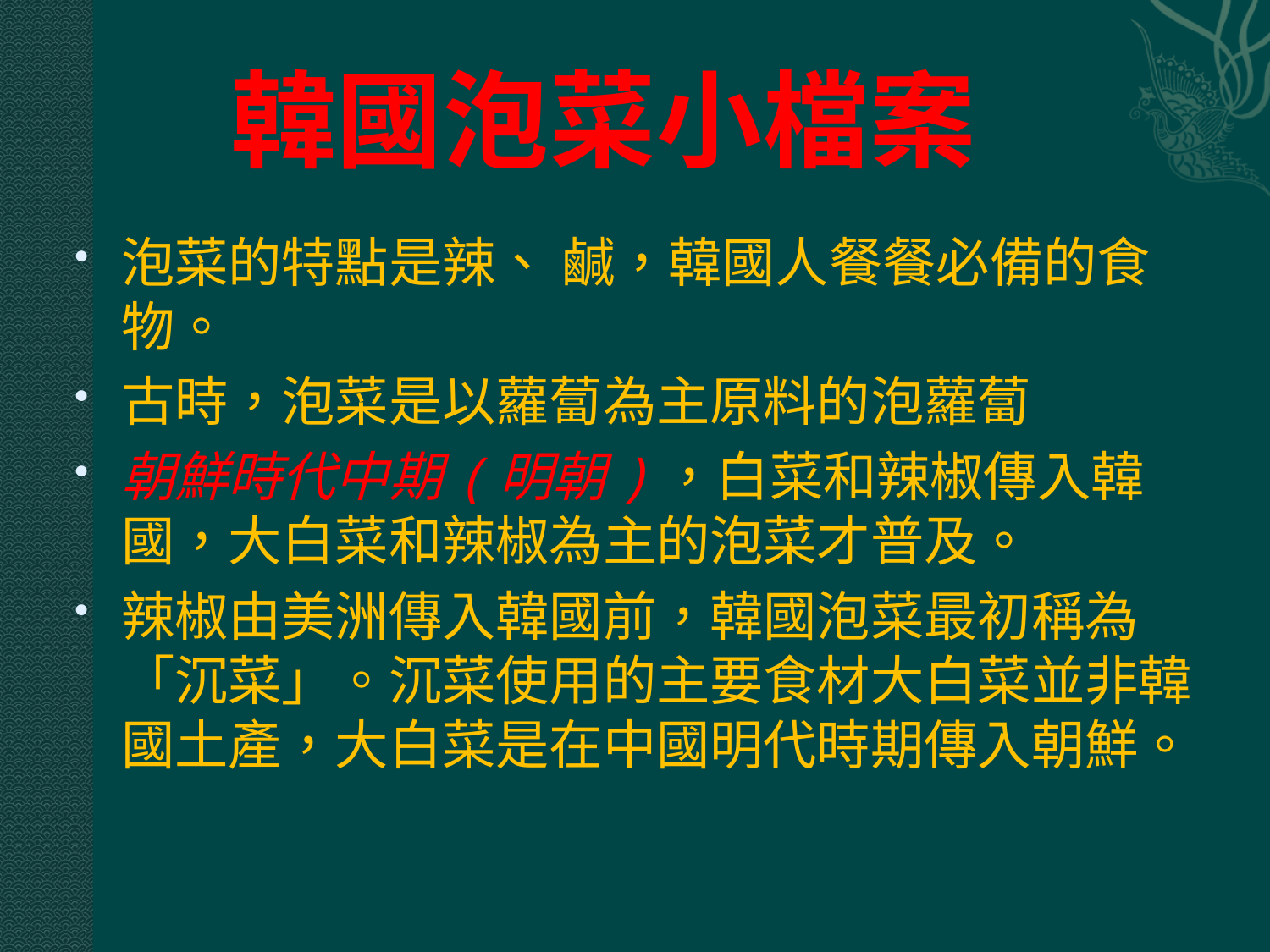

# 韓國泡菜小檔案
泡菜的特點是辣、 鹹，韓國人餐餐必備的食物。
古時，泡菜是以蘿蔔為主原料的泡蘿蔔
朝鮮時代中期(明朝)，白菜和辣椒傳入韓國，大白菜和辣椒為主的泡菜才普及。
辣椒由美洲傳入韓國前，韓國泡菜最初稱為「沉菜」。沉菜使用的主要食材大白菜並非韓國土產，大白菜是在中國明代時期傳入朝鮮。